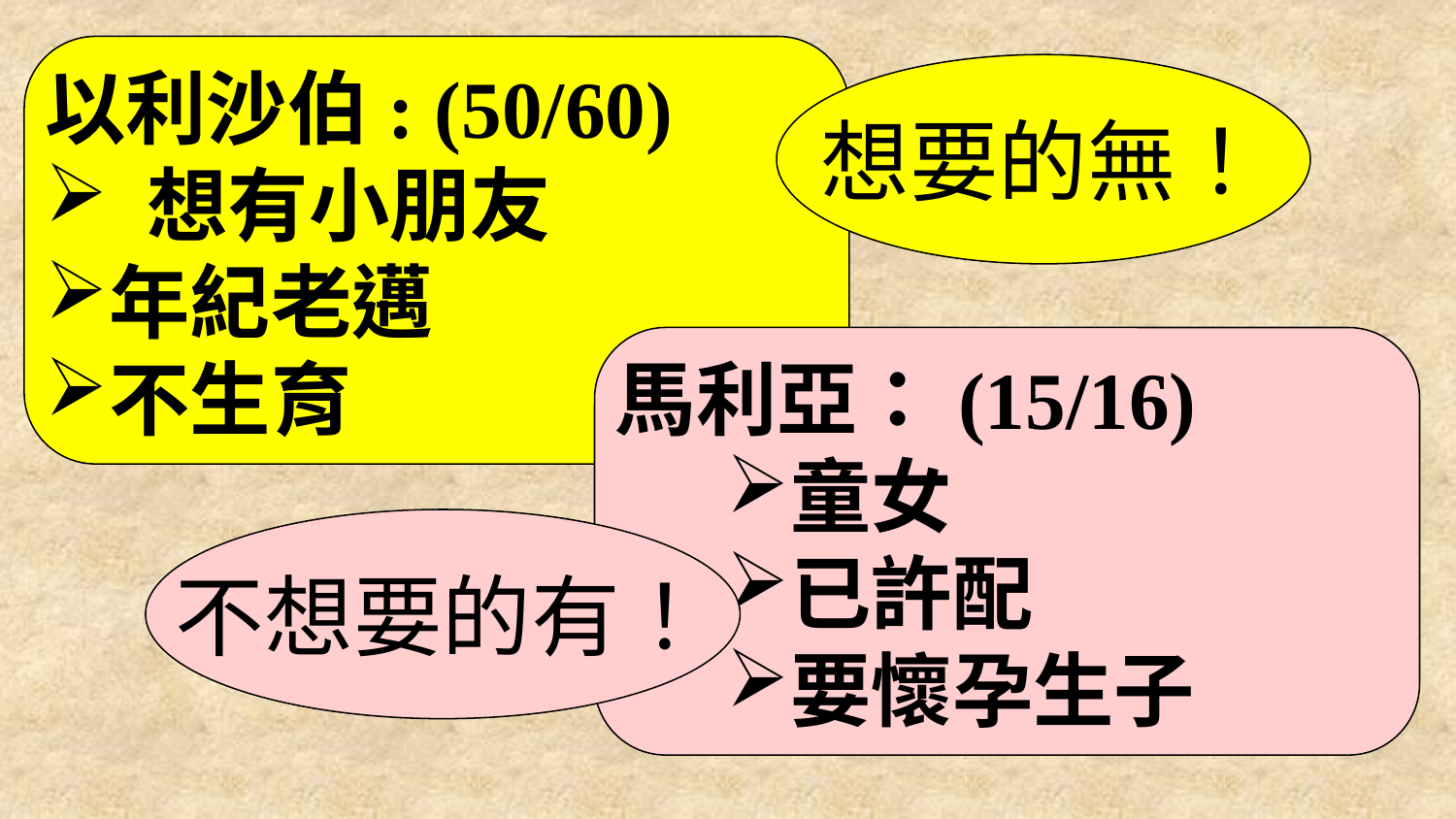

以利沙伯: (50/60)
 想有小朋友
年紀老邁
不生育
想要的無！
馬利亞：(15/16)
童女
已許配
要懷孕生子

不想要的有！